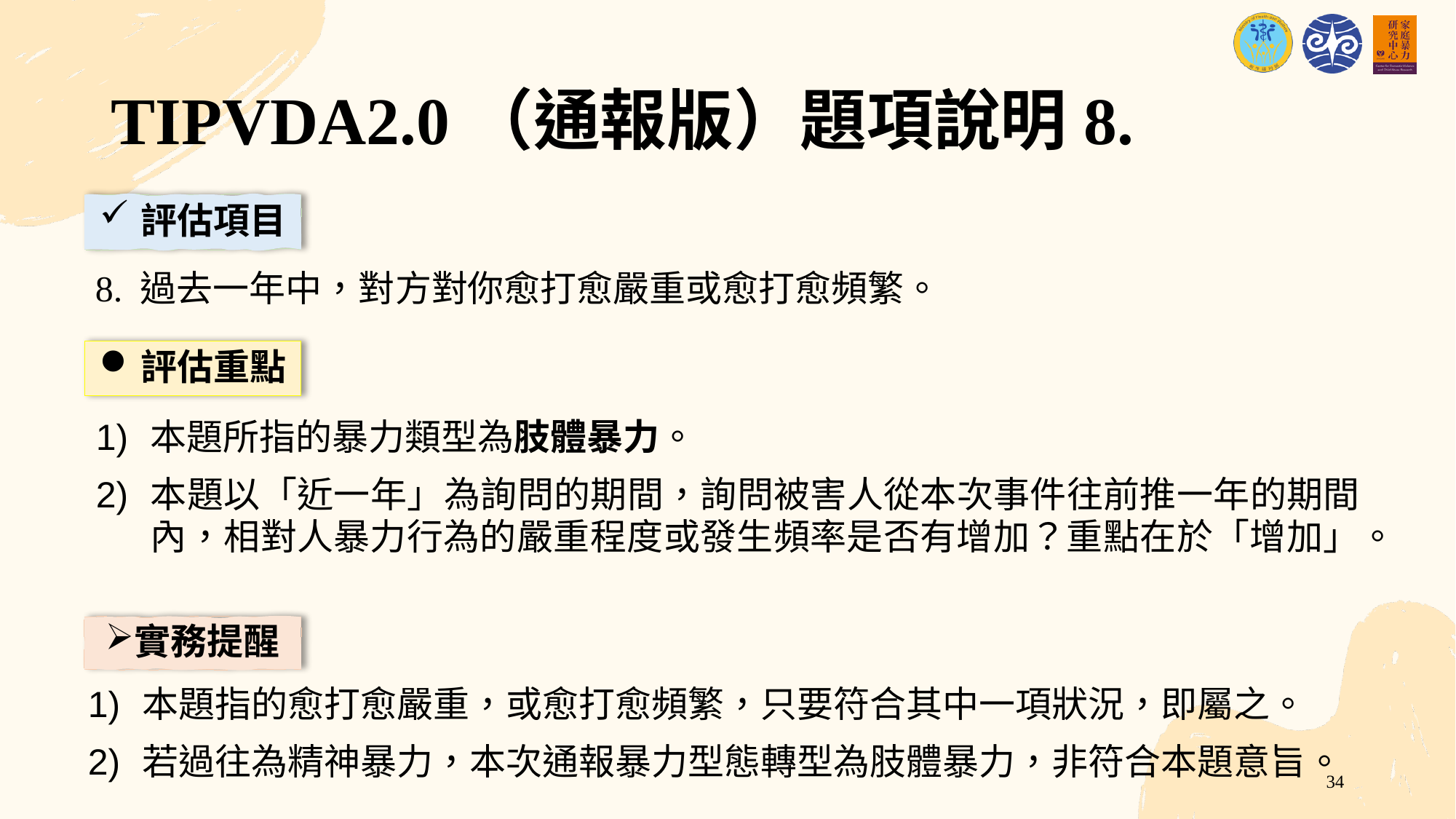

# TIPVDA2.0（通報版）題項說明8.
評估項目
8. 過去一年中，對方對你愈打愈嚴重或愈打愈頻繁。
評估重點
本題所指的暴力類型為肢體暴力。
本題以「近一年」為詢問的期間，詢問被害人從本次事件往前推一年的期間內，相對人暴力行為的嚴重程度或發生頻率是否有增加？重點在於「增加」。
實務提醒
本題指的愈打愈嚴重，或愈打愈頻繁，只要符合其中一項狀況，即屬之。
若過往為精神暴力，本次通報暴力型態轉型為肢體暴力，非符合本題意旨。
34